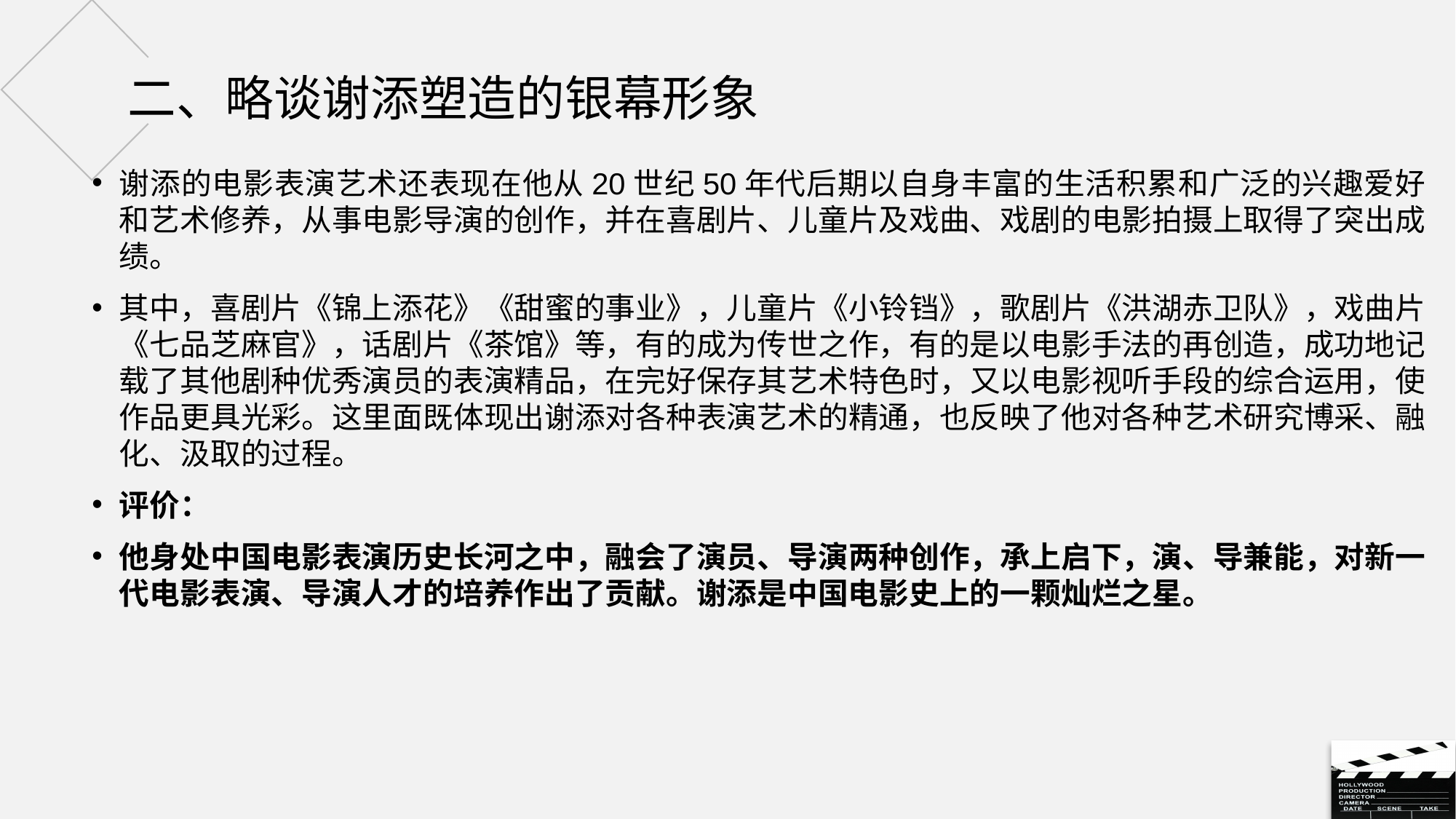

# 二、略谈谢添塑造的银幕形象
谢添的电影表演艺术还表现在他从20世纪50年代后期以自身丰富的生活积累和广泛的兴趣爱好和艺术修养，从事电影导演的创作，并在喜剧片、儿童片及戏曲、戏剧的电影拍摄上取得了突出成绩。
其中，喜剧片《锦上添花》《甜蜜的事业》，儿童片《小铃铛》，歌剧片《洪湖赤卫队》，戏曲片《七品芝麻官》，话剧片《茶馆》等，有的成为传世之作，有的是以电影手法的再创造，成功地记载了其他剧种优秀演员的表演精品，在完好保存其艺术特色时，又以电影视听手段的综合运用，使作品更具光彩。这里面既体现出谢添对各种表演艺术的精通，也反映了他对各种艺术研究博采、融化、汲取的过程。
评价：
他身处中国电影表演历史长河之中，融会了演员、导演两种创作，承上启下，演、导兼能，对新一代电影表演、导演人才的培养作出了贡献。谢添是中国电影史上的一颗灿烂之星。